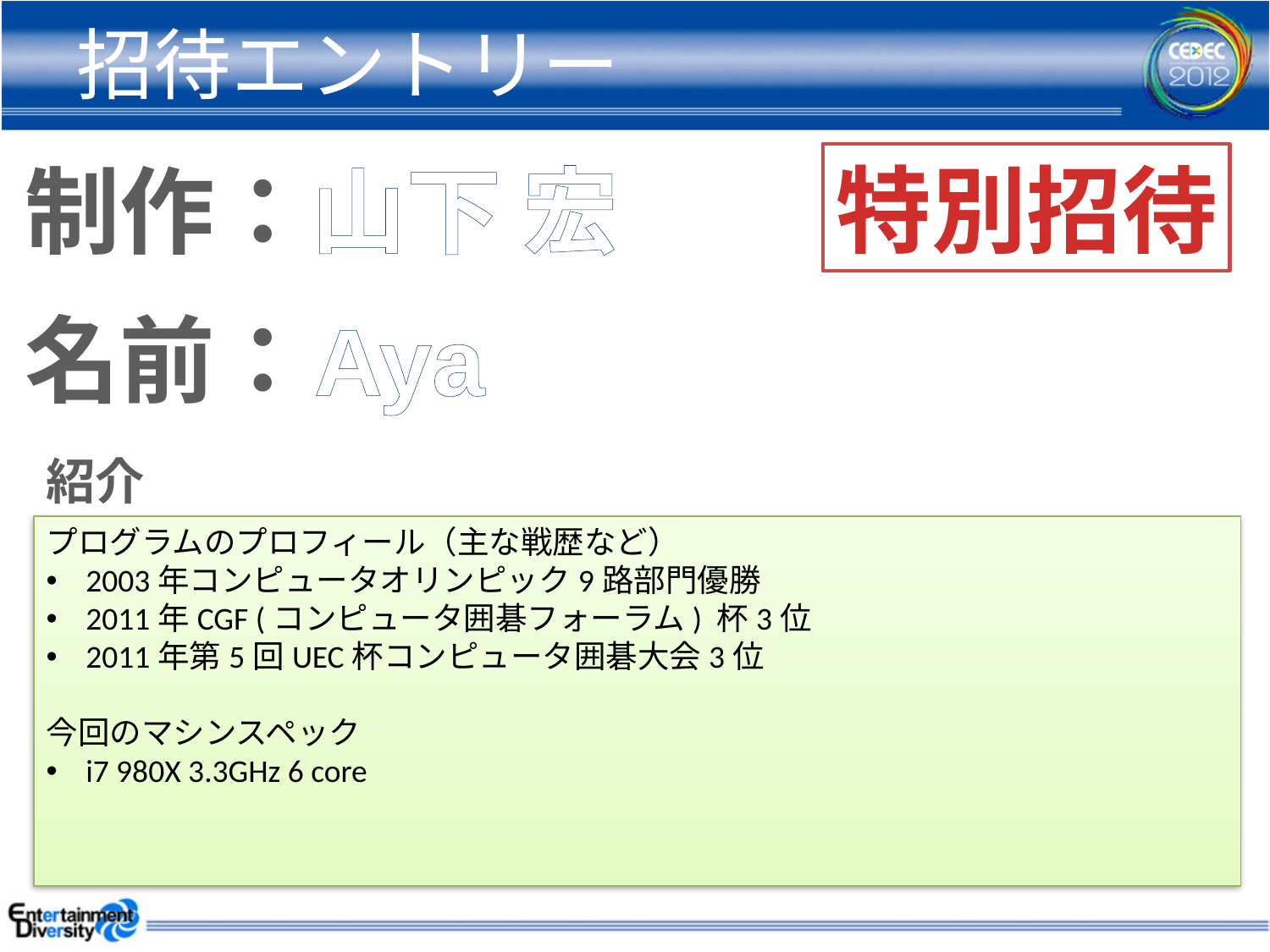

# 招待エントリー
特別招待
制作：
山下 宏
名前：
Aya
紹介
プログラムのプロフィール（主な戦歴など）
2003年コンピュータオリンピック9路部門優勝
2011年CGF (コンピュータ囲碁フォーラム) 杯3位
2011年第5回UEC杯コンピュータ囲碁大会3位

今回のマシンスペック
i7 980X 3.3GHz 6 core